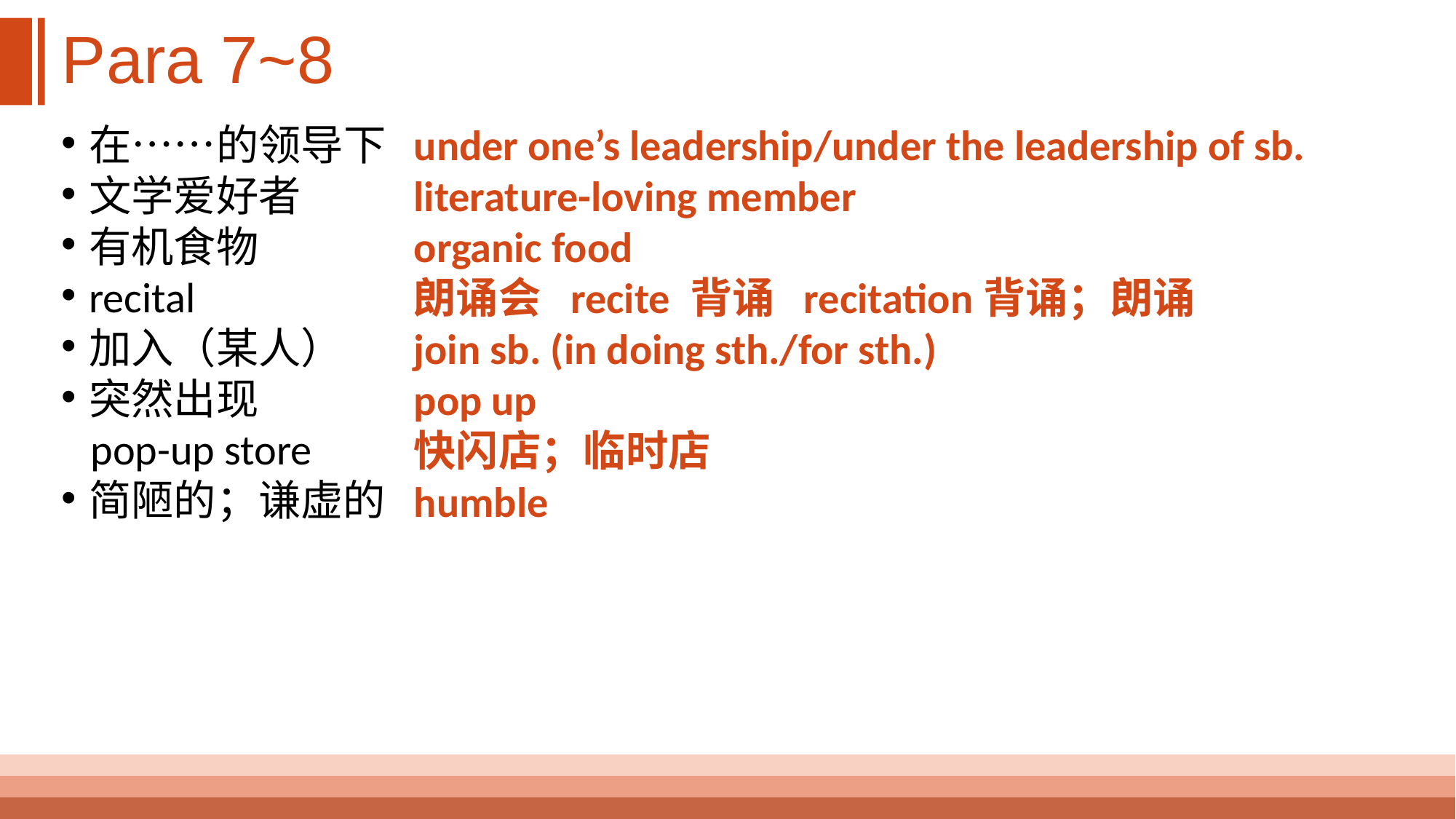

# Para 7~8
under one’s leadership/under the leadership of sb.
literature-loving member
organic food
朗诵会  recite 背诵  recitation背诵；朗诵
join sb. (in doing sth./for sth.)
pop up
快闪店；临时店
humble

在……的领导下
文学爱好者
有机食物
recital
加入（某人）
突然出现
   pop-up store
简陋的；谦虚的